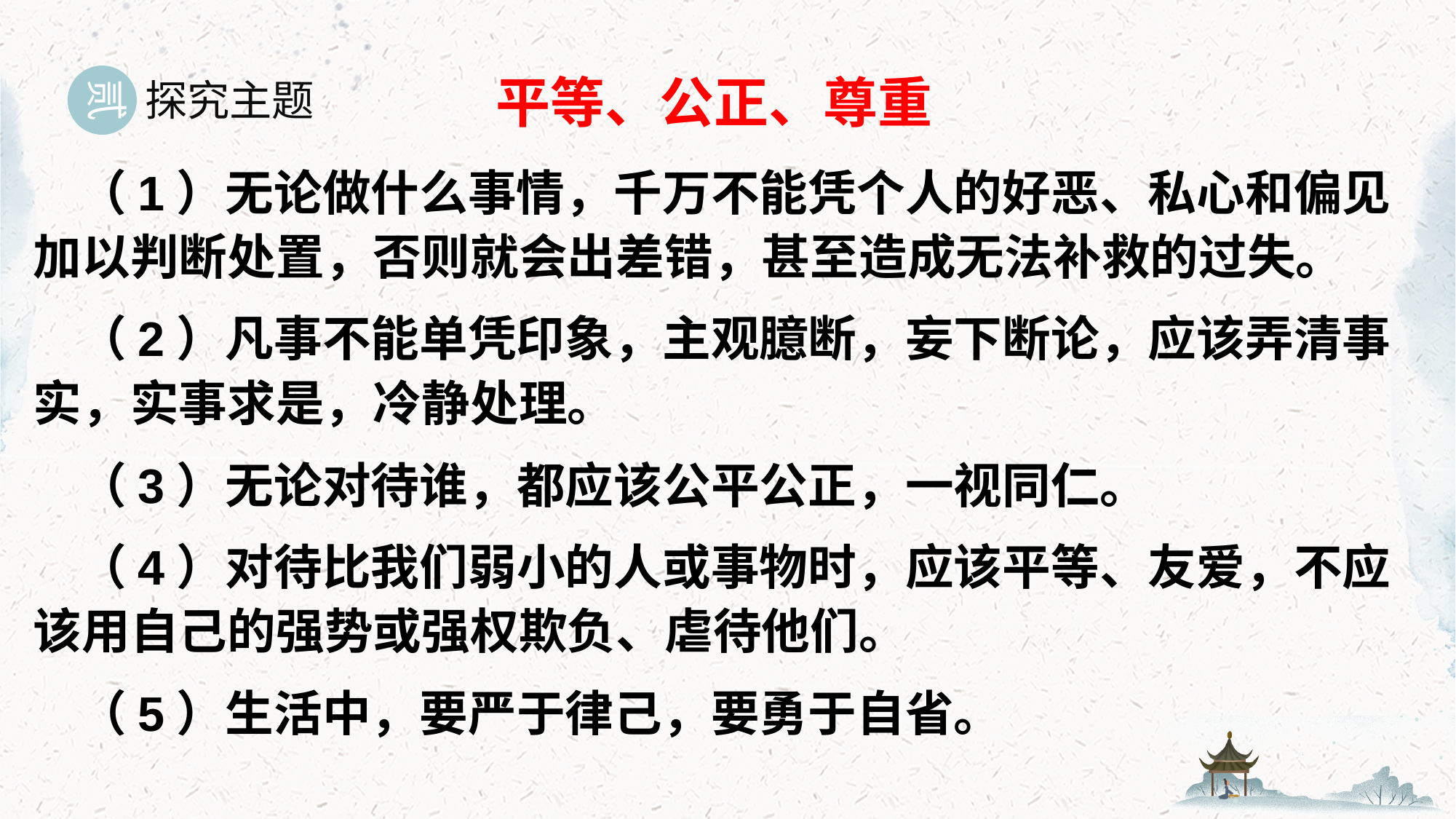

贰

探究主题
平等、公正、尊重
   （1）无论做什么事情，千万不能凭个人的好恶、私心和偏见加以判断处置，否则就会出差错，甚至造成无法补救的过失。
   （2）凡事不能单凭印象，主观臆断，妄下断论，应该弄清事实，实事求是，冷静处理。
   （3）无论对待谁，都应该公平公正，一视同仁。
   （4）对待比我们弱小的人或事物时，应该平等、友爱，不应该用自己的强势或强权欺负、虐待他们。
   （5）生活中，要严于律己，要勇于自省。